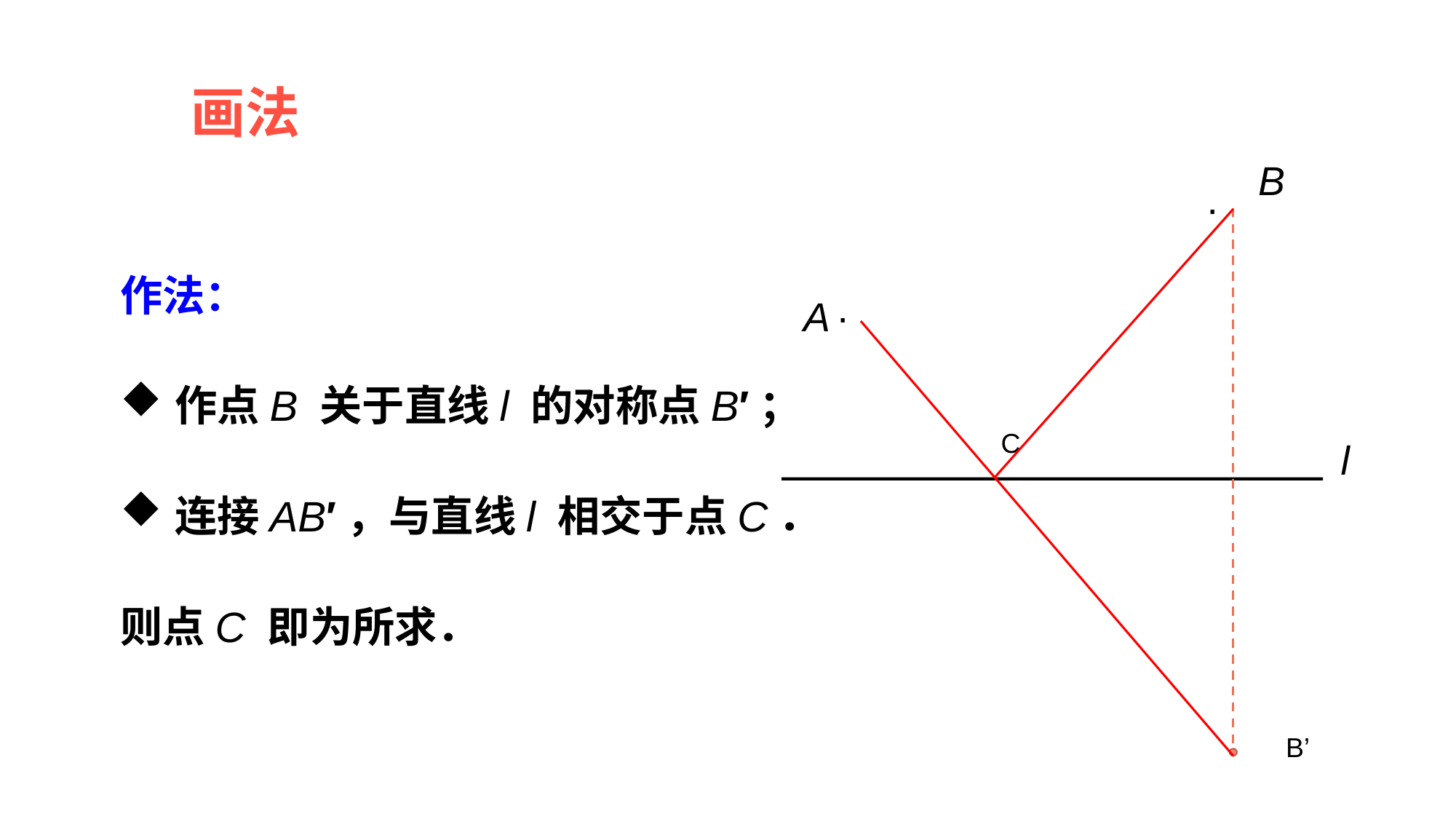

画法
B
·
A
·
l

作法：
作点B 关于直线l 的对称点B′；
连接AB′，与直线l 相交于点C．
则点C 即为所求．
C
B’